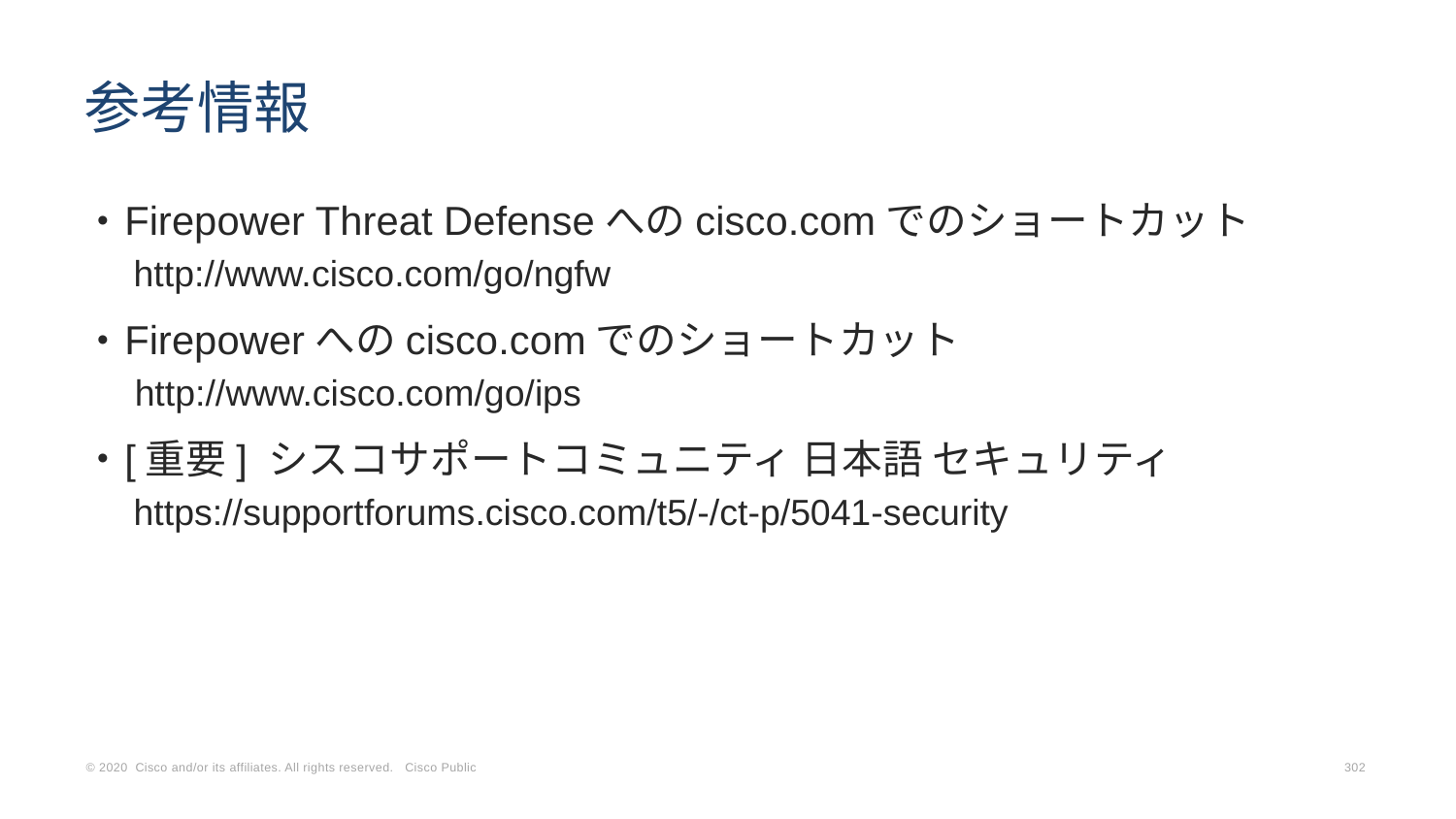

# 参考情報
Firepower Threat Defenseへのcisco.comでのショートカット
http://www.cisco.com/go/ngfw
Firepowerへのcisco.comでのショートカット
http://www.cisco.com/go/ips
[重要] シスコサポートコミュニティ 日本語 セキュリティ
https://supportforums.cisco.com/t5/-/ct-p/5041-security